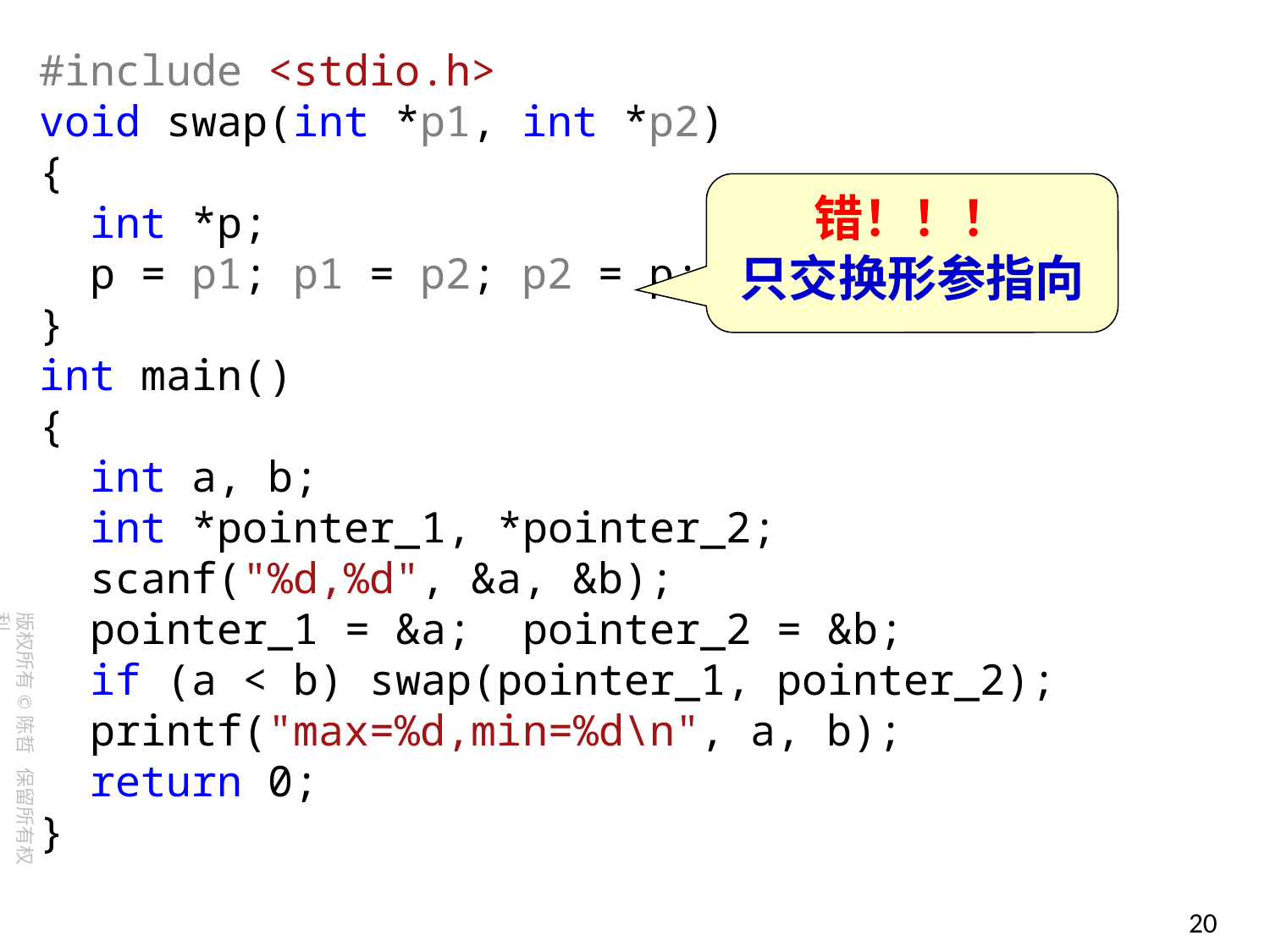

#include <stdio.h>
void swap(int *p1, int *p2)
{
  int *p;
  p = p1; p1 = p2; p2 = p;
}
int main()
{
  int a, b;
  int *pointer_1, *pointer_2;
  scanf("%d,%d", &a, &b);
  pointer_1 = &a;  pointer_2 = &b;
  if (a < b) swap(pointer_1, pointer_2);
  printf("max=%d,min=%d\n", a, b);
  return 0;
}
错！！！
只交换形参指向
20